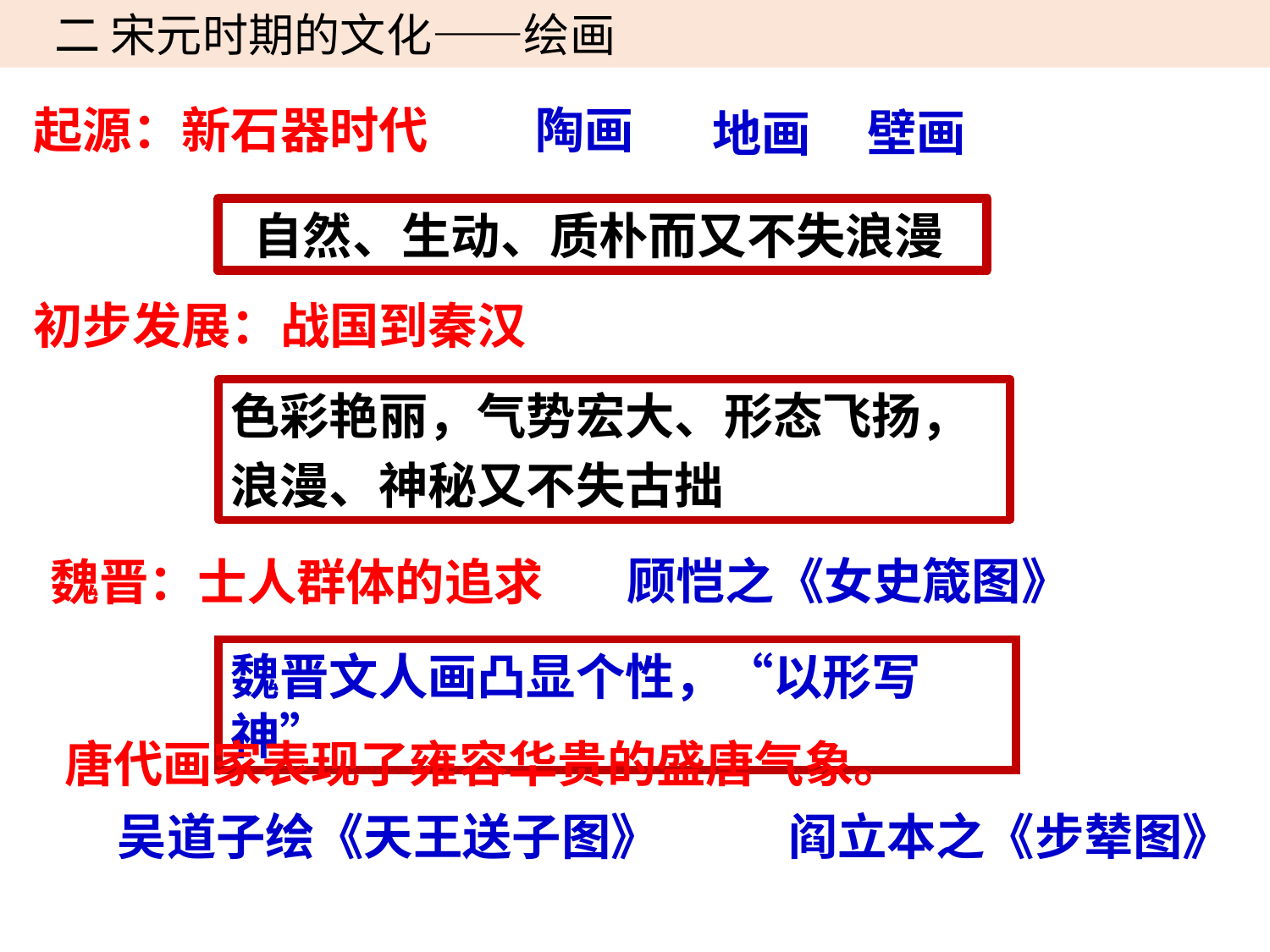

二 宋元时期的文化——绘画
起源：新石器时代
 陶画
壁画
地画
 自然、生动、质朴而又不失浪漫
初步发展：战国到秦汉
色彩艳丽，气势宏大、形态飞扬，
浪漫、神秘又不失古拙
顾恺之《女史箴图》
魏晋：士人群体的追求
魏晋文人画凸显个性，“以形写神”
唐代画家表现了雍容华贵的盛唐气象。
吴道子绘《天王送子图》
阎立本之《步辇图》